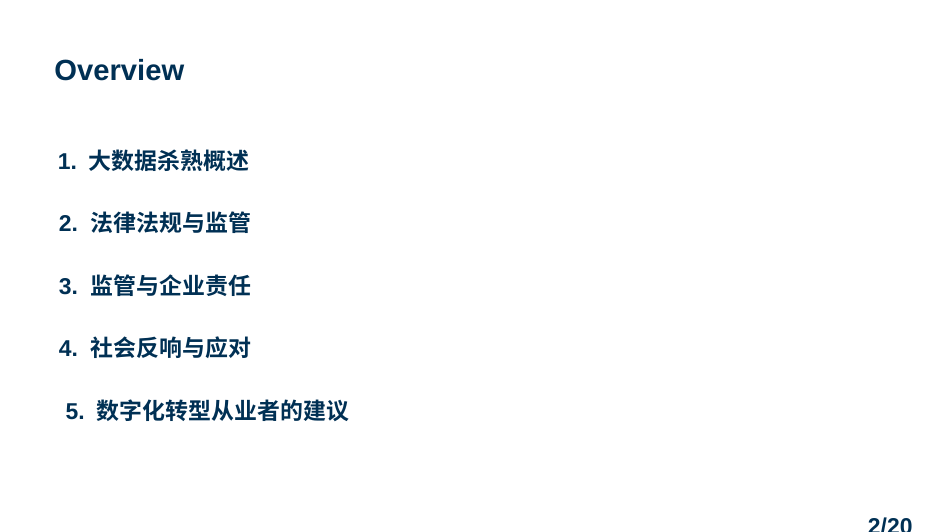

Overview
1. 大数据杀熟概述
2. 法律法规与监管
3. 监管与企业责任
4. 社会反响与应对
5. 数字化转型从业者的建议
2/20